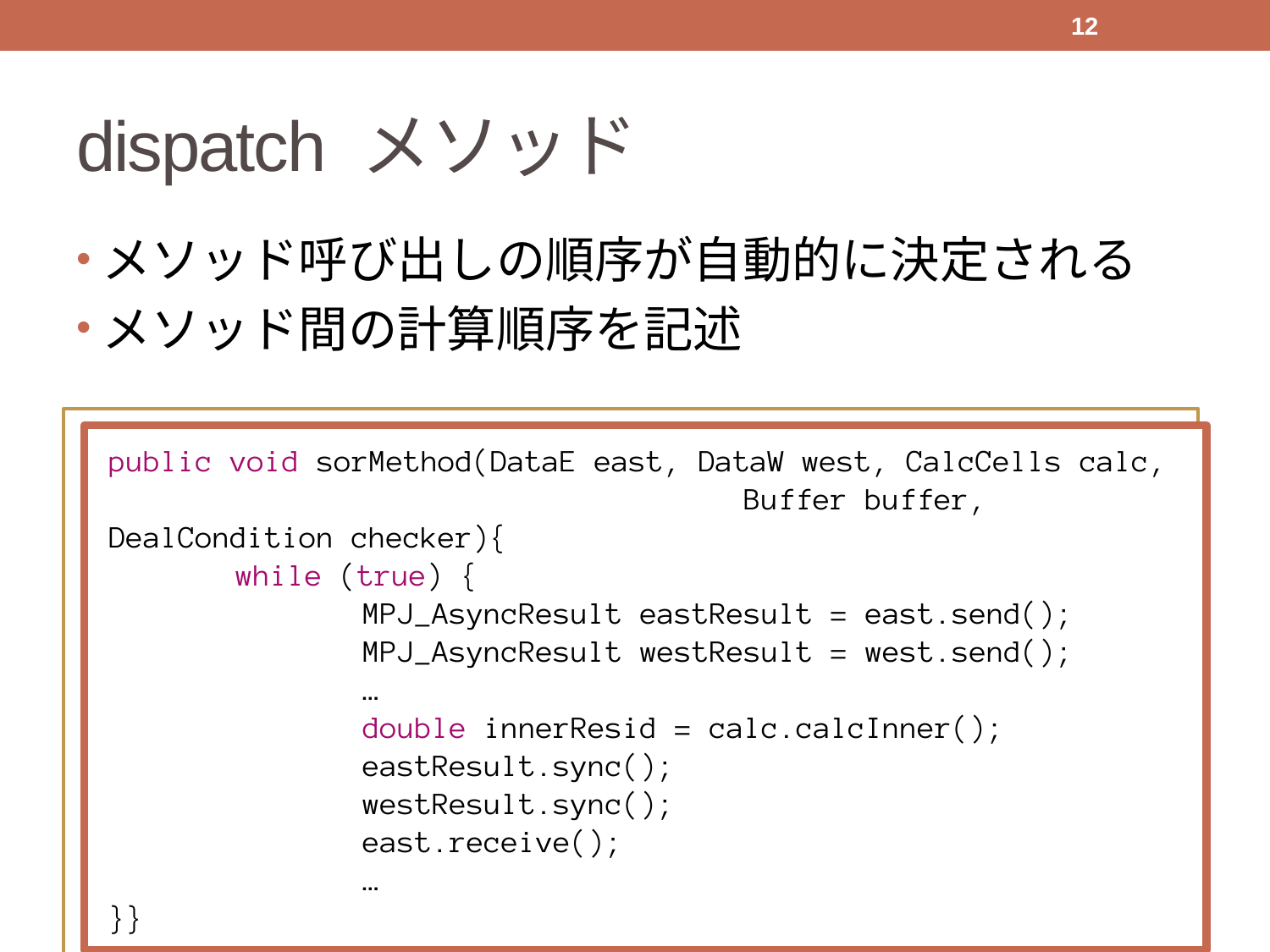

12
# dispatch メソッド
メソッド呼び出しの順序が自動的に決定される
メソッド間の計算順序を記述

public dispatch void SorMethod(DataE east, DataW west,
							  CalcCells calc, Buffer buffer,
							  DealCondition conditionChecker){

	async east.exchange() precedes east.arrange();
	async west.exchange() precedes west.arrange();

	calc.calcInner() follows east.exchange(), west.exchange();
	calc.calcOuter() follows east.arrange(), west.arrange();
	……
}
public void sorMethod(DataE east, DataW west, CalcCells calc,
					Buffer buffer, DealCondition checker){
	while (true) {
		MPJ_AsyncResult eastResult = east.send();
		MPJ_AsyncResult westResult = west.send();
		…
		double innerResid = calc.calcInner();
		eastResult.sync();
		westResult.sync();
		east.receive();
		…
}}